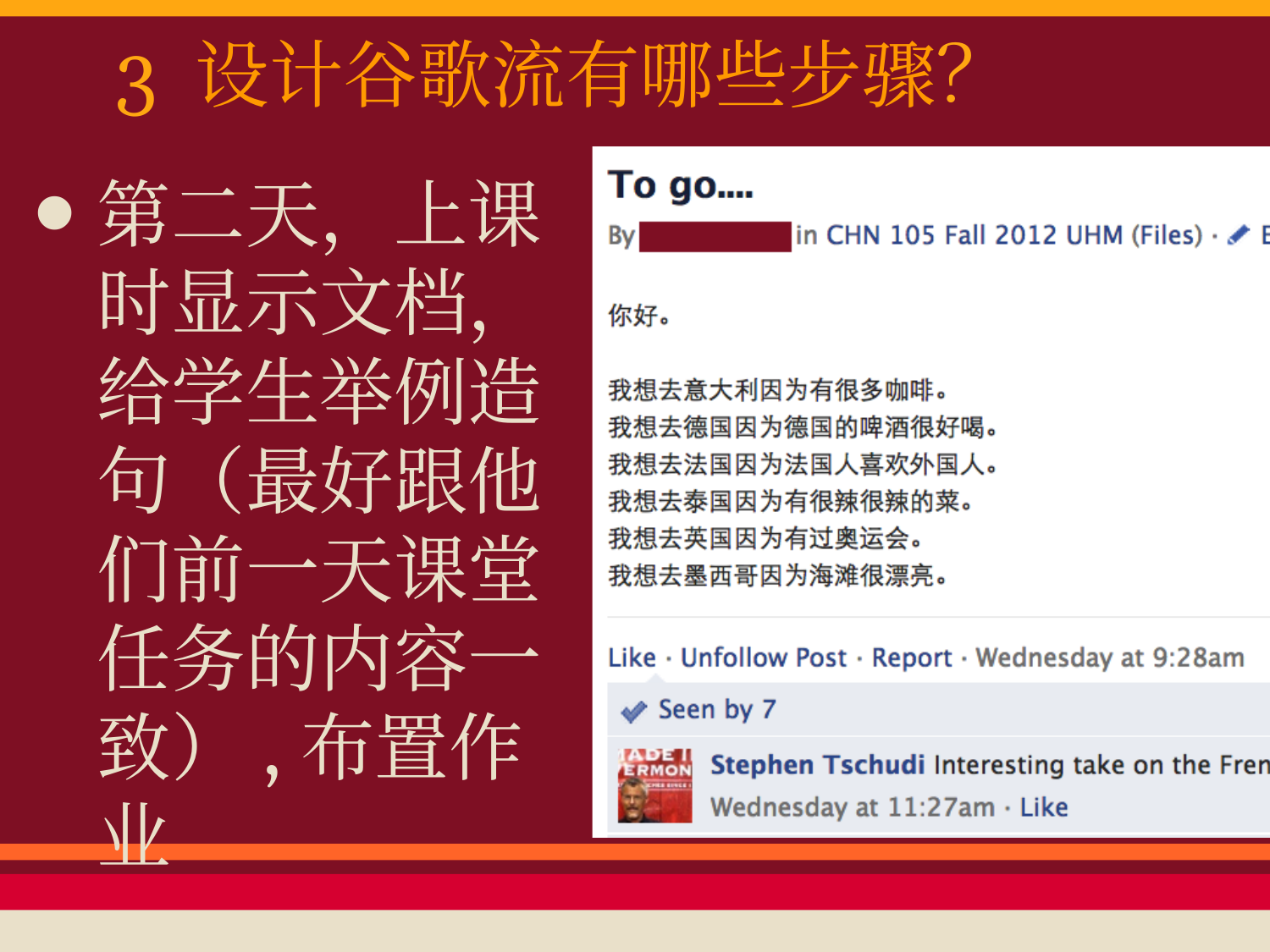

# 3 设计谷歌流有哪些步骤？

第二天，上课时显示文档，给学生举例造句（最好跟他们前一天课堂任务的内容一致）,布置作业